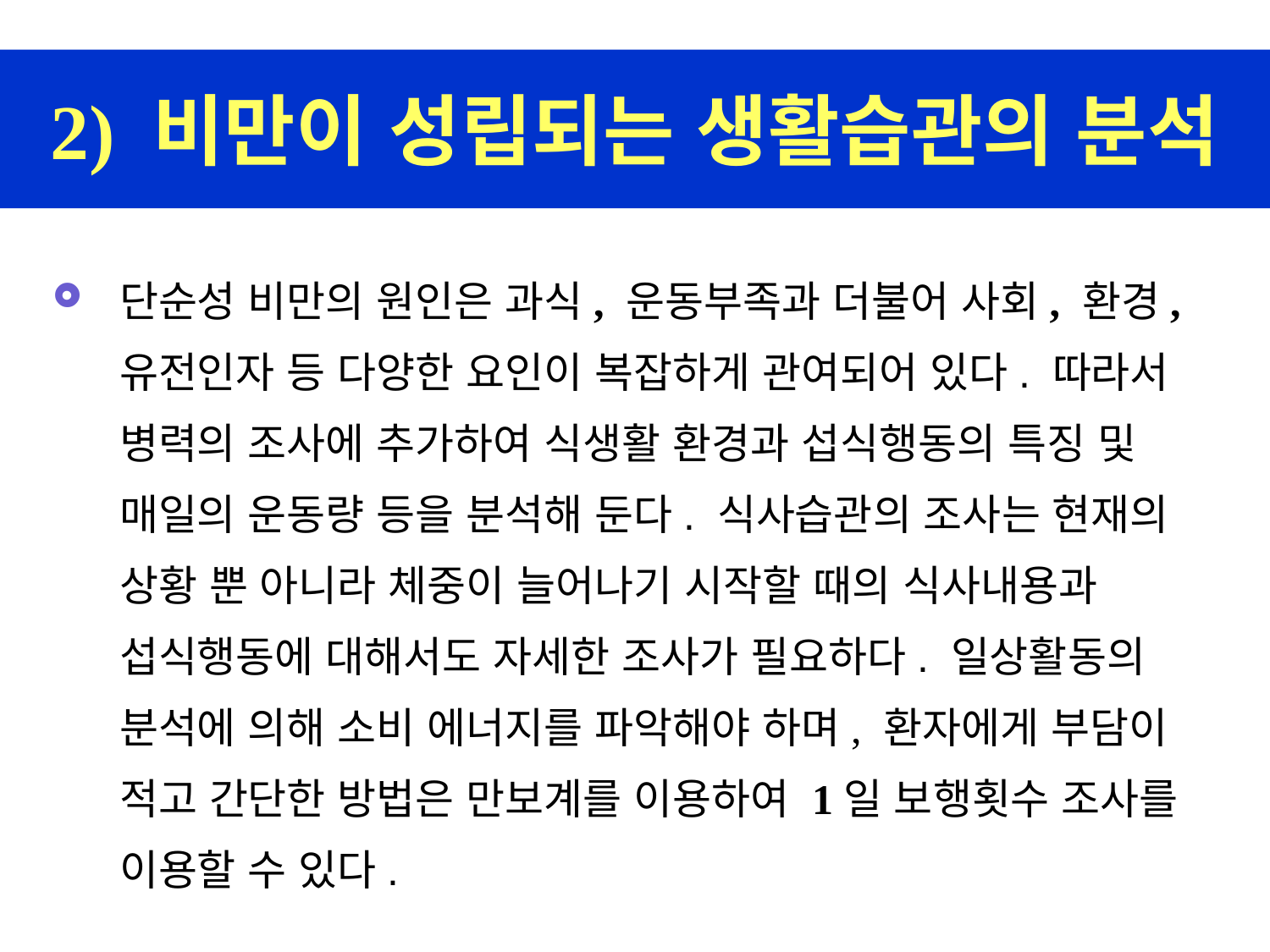

2) 비만이 성립되는 생활습관의 분석
단순성 비만의 원인은 과식, 운동부족과 더불어 사회, 환경, 유전인자 등 다양한 요인이 복잡하게 관여되어 있다. 따라서 병력의 조사에 추가하여 식생활 환경과 섭식행동의 특징 및 매일의 운동량 등을 분석해 둔다. 식사습관의 조사는 현재의 상황 뿐 아니라 체중이 늘어나기 시작할 때의 식사내용과 섭식행동에 대해서도 자세한 조사가 필요하다. 일상활동의 분석에 의해 소비 에너지를 파악해야 하며, 환자에게 부담이 적고 간단한 방법은 만보계를 이용하여 1일 보행횟수 조사를 이용할 수 있다.